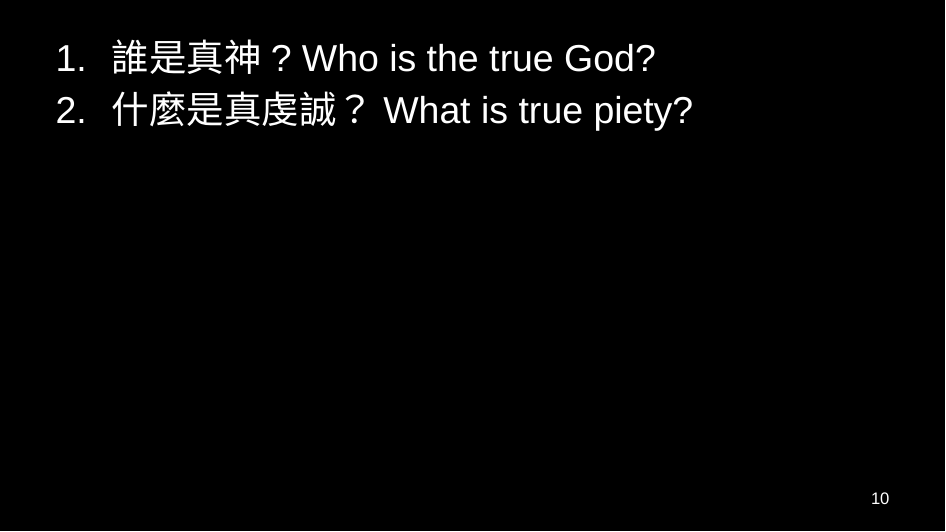

誰是真神? Who is the true God?
什麼是真虔誠？What is true piety?
10